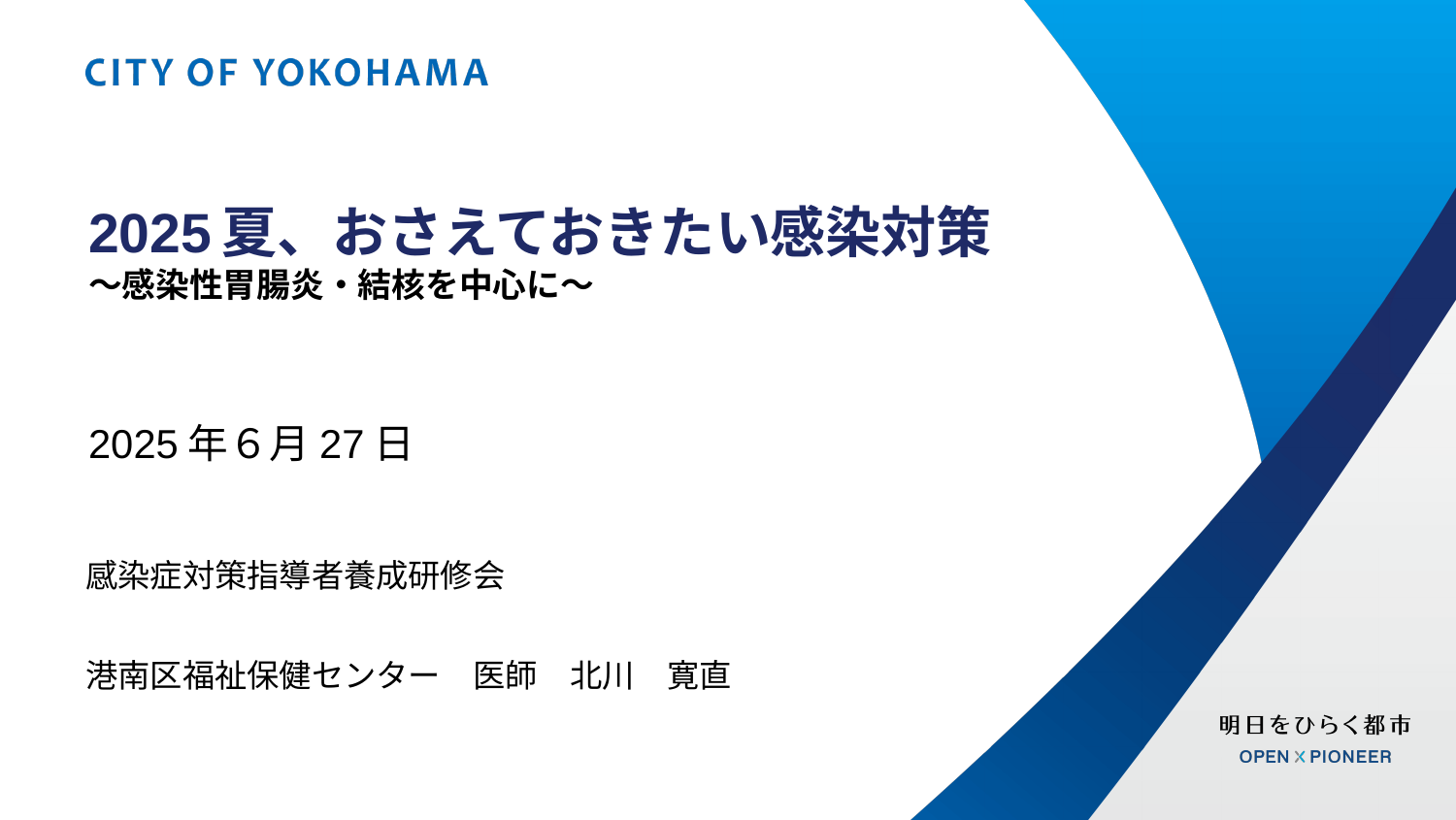

# 2025夏、おさえておきたい感染対策 ～感染性胃腸炎・結核を中心に～
2025年６月27日
感染症対策指導者養成研修会

港南区福祉保健センター　医師　北川　寛直